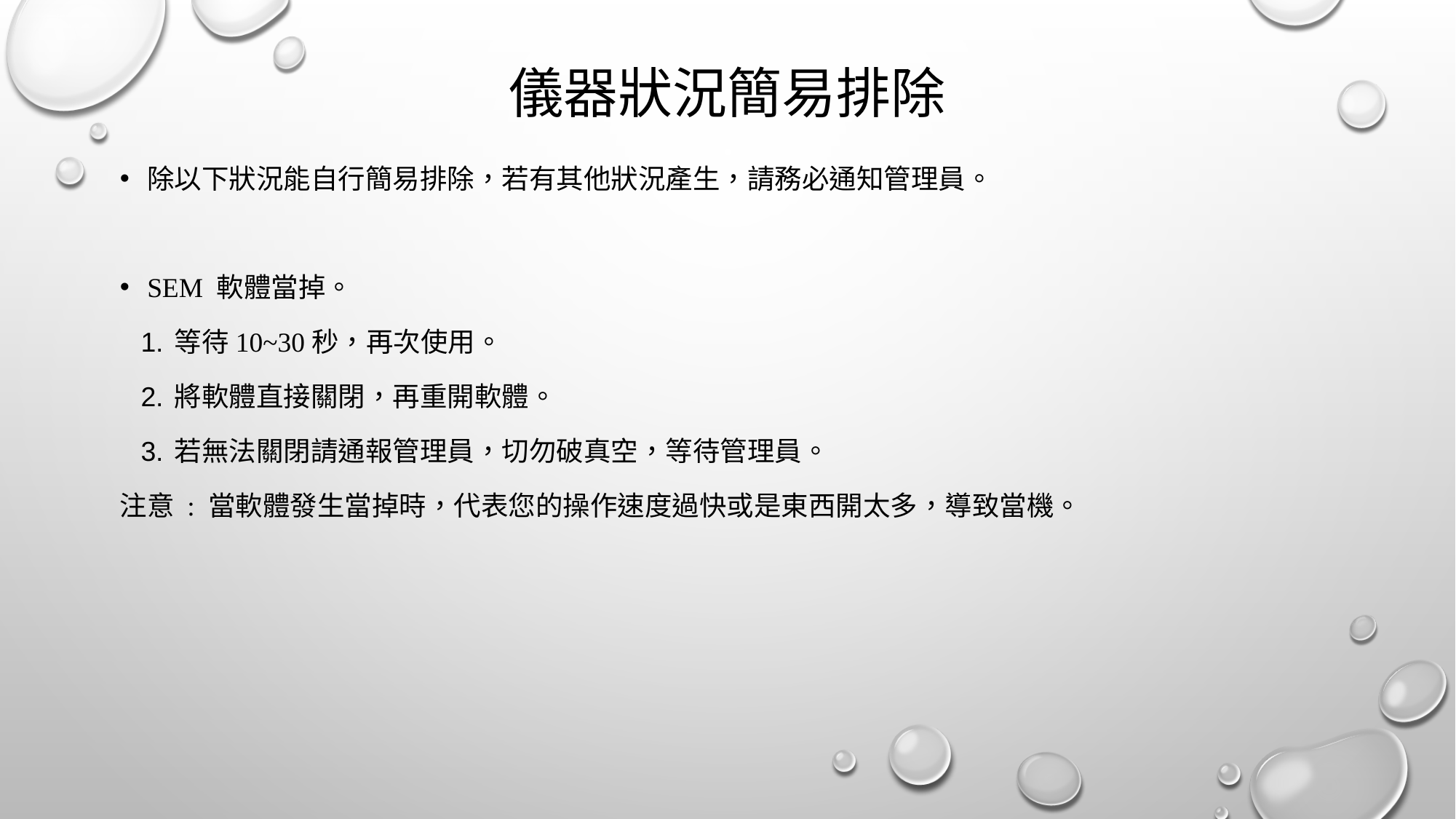

# 儀器狀況簡易排除
除以下狀況能自行簡易排除，若有其他狀況產生，請務必通知管理員。

SEM 軟體當掉。
等待10~30秒，再次使用。
將軟體直接關閉，再重開軟體。
若無法關閉請通報管理員，切勿破真空，等待管理員。
注意 : 當軟體發生當掉時，代表您的操作速度過快或是東西開太多，導致當機。